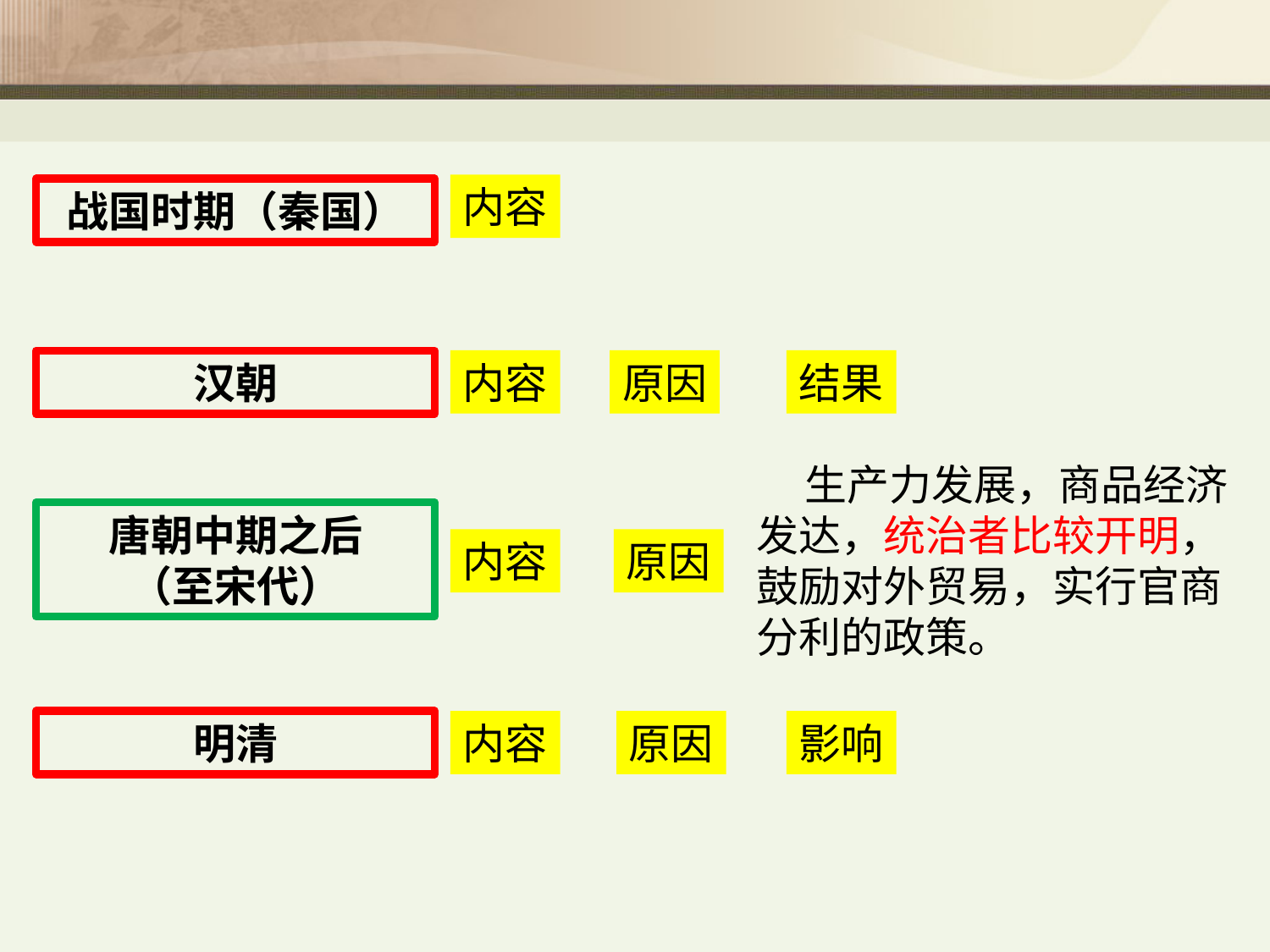

内容
战国时期（秦国）
结果
原因
内容
汉朝
    生产力发展，商品经济发达，统治者比较开明，鼓励对外贸易，实行官商分利的政策。
唐朝中期之后
（至宋代）
内容
原因
影响
明清
内容
原因